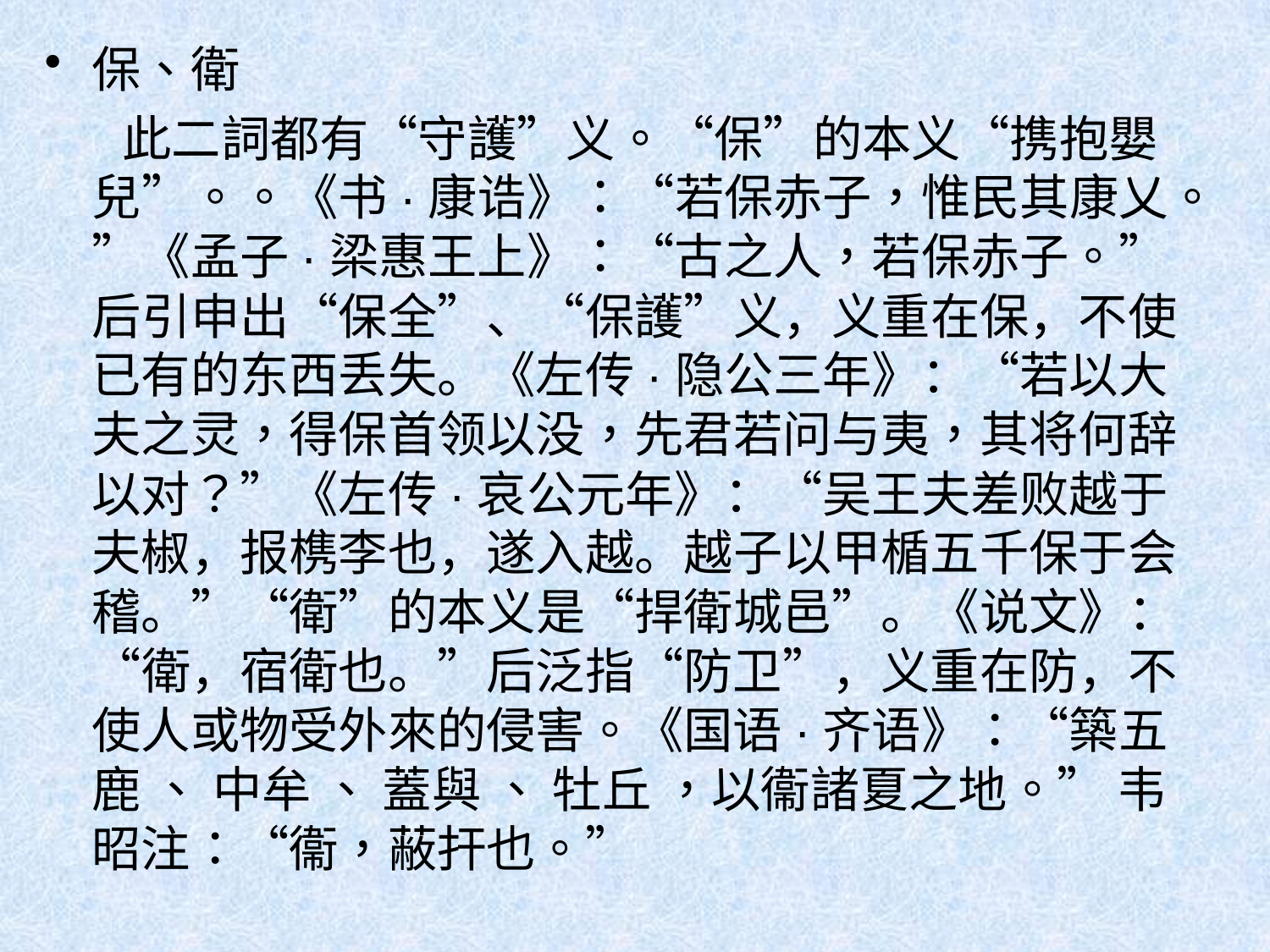

保、衛
      此二詞都有“守護”义。“保”的本义“携抱嬰兒”。。《书·康诰》：“若保赤子，惟民其康乂。”《孟子·梁惠王上》：“古之人，若保赤子。”后引申出“保全”、“保護”义，义重在保，不使已有的东西丢失。《左传·隐公三年》：“若以大夫之灵，得保首领以没，先君若问与夷，其将何辞以对？”《左传·哀公元年》：“吴王夫差败越于夫椒，报槜李也，遂入越。越子以甲楯五千保于会稽。”“衛”的本义是“捍衛城邑”。《说文》：“衛，宿衛也。”后泛指“防卫”，义重在防，不使人或物受外來的侵害。《国语·齐语》：“築五鹿 、 中牟 、 蓋與 、 牡丘 ，以衞諸夏之地。” 韦昭注：“衞，蔽扞也。”